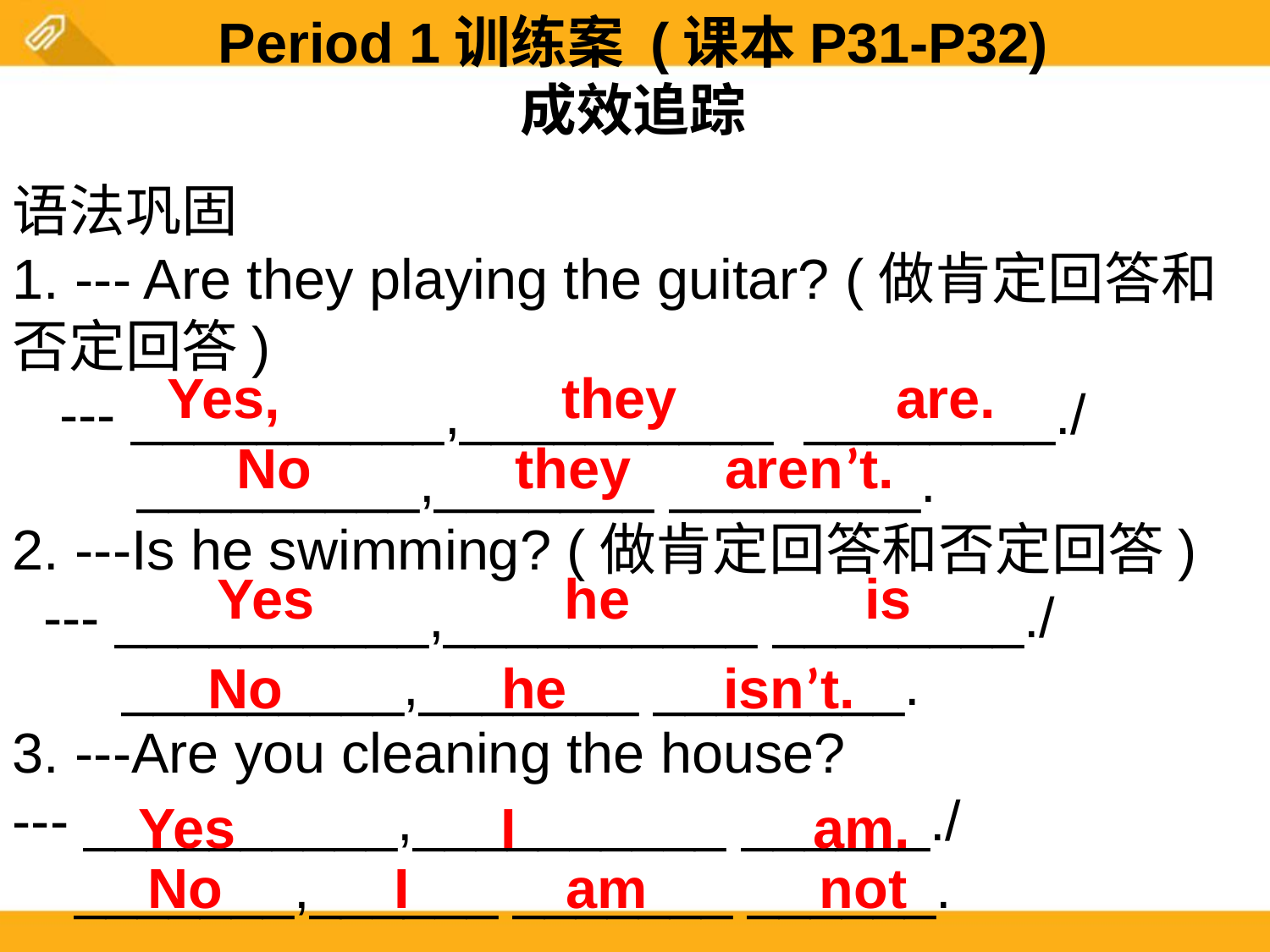

Period 1训练案 (课本P31-P32)
成效追踪
语法巩固
1. --- Are they playing the guitar? (做肯定回答和否定回答)
   --- __________,__________  ________./
        _________,_______ ________.
2. ---Is he swimming? (做肯定回答和否定回答)
  --- __________,__________ ________./
       _________,_______ ________.
3. ---Are you cleaning the house?
--- __________,__________ ______./
    _______,______ _______ ______.
Yes,                  they              are.
       No             they      aren’t.
Yes                he               is
No              he          isn’t.
Yes                 I                   am.
No           I          am           not